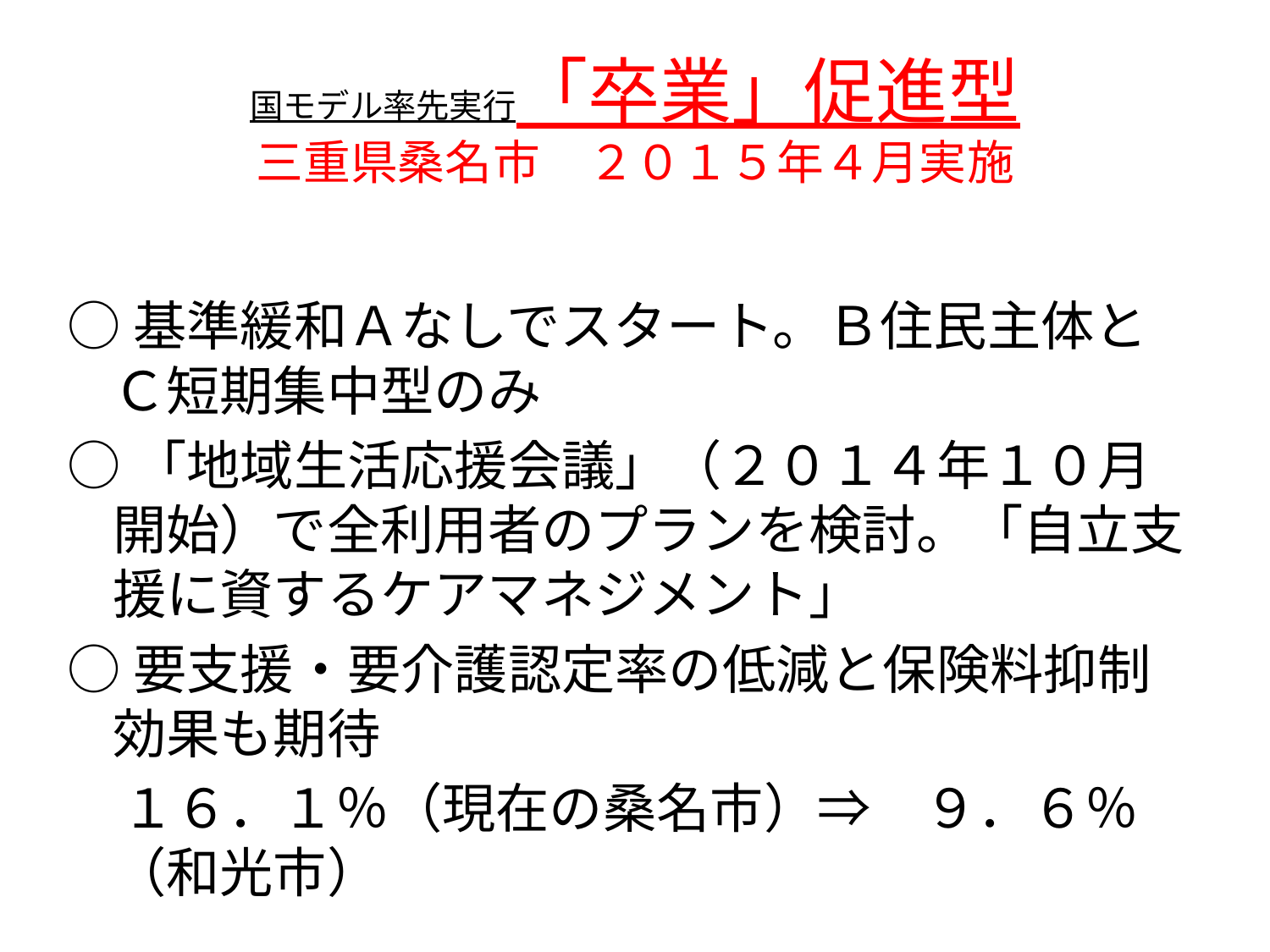

# 国モデル率先実行「卒業」促進型 三重県桑名市　２０１５年４月実施
○基準緩和Ａなしでスタート。Ｂ住民主体とＣ短期集中型のみ
○「地域生活応援会議」（２０１４年１０月開始）で全利用者のプランを検討。「自立支援に資するケアマネジメント」
○要支援・要介護認定率の低減と保険料抑制効果も期待
　１６．１％（現在の桑名市）⇒　９．６％（和光市）